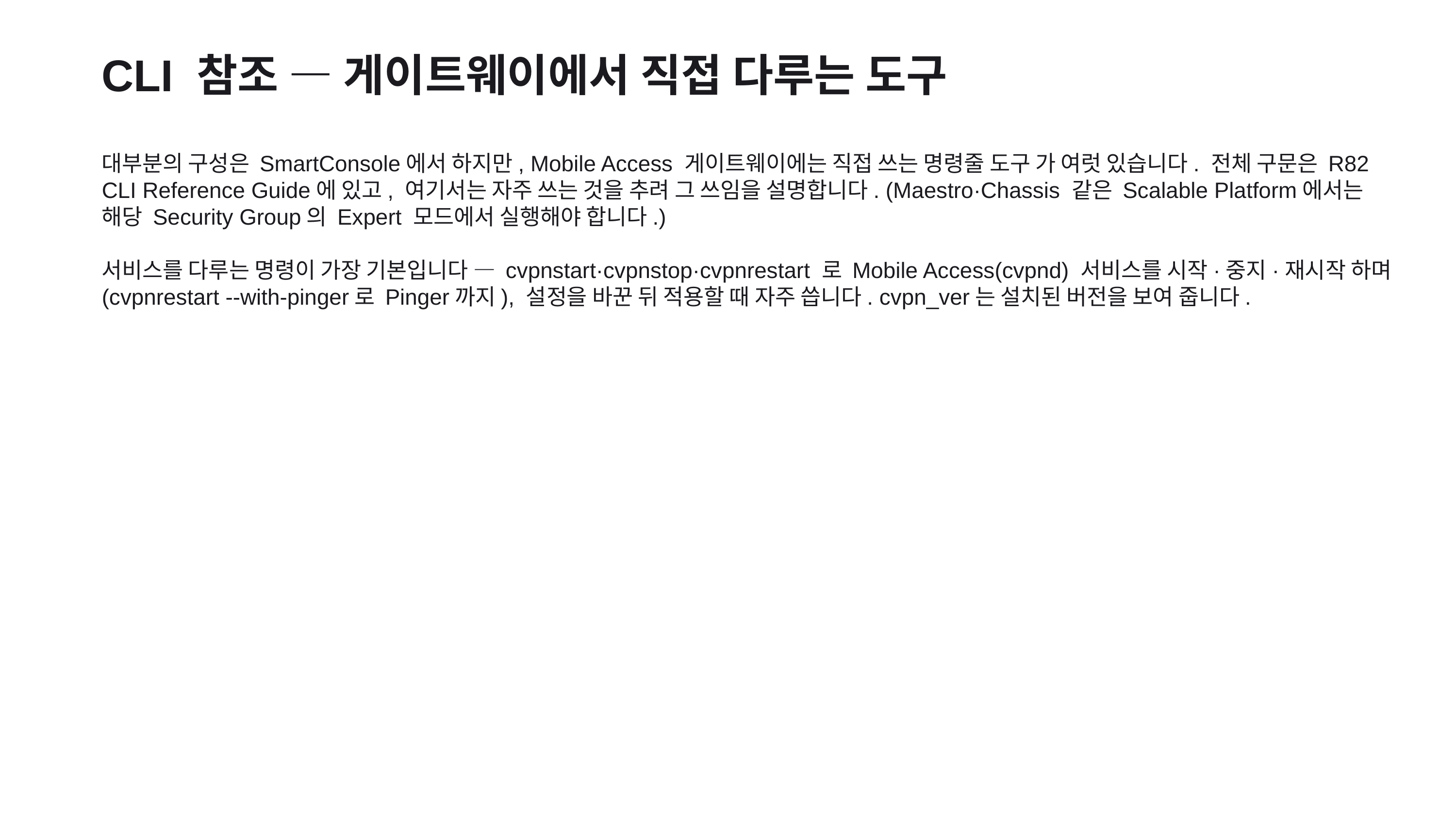

CLI 참조 — 게이트웨이에서 직접 다루는 도구
대부분의 구성은 SmartConsole에서 하지만, Mobile Access 게이트웨이에는 직접 쓰는 명령줄 도구 가 여럿 있습니다. 전체 구문은 R82 CLI Reference Guide에 있고, 여기서는 자주 쓰는 것을 추려 그 쓰임을 설명합니다. (Maestro·Chassis 같은 Scalable Platform에서는 해당 Security Group의 Expert 모드에서 실행해야 합니다.)

서비스를 다루는 명령이 가장 기본입니다 — cvpnstart·cvpnstop·cvpnrestart 로 Mobile Access(cvpnd) 서비스를 시작·중지·재시작 하며(cvpnrestart --with-pinger로 Pinger까지), 설정을 바꾼 뒤 적용할 때 자주 씁니다. cvpn_ver는 설치된 버전을 보여 줍니다.